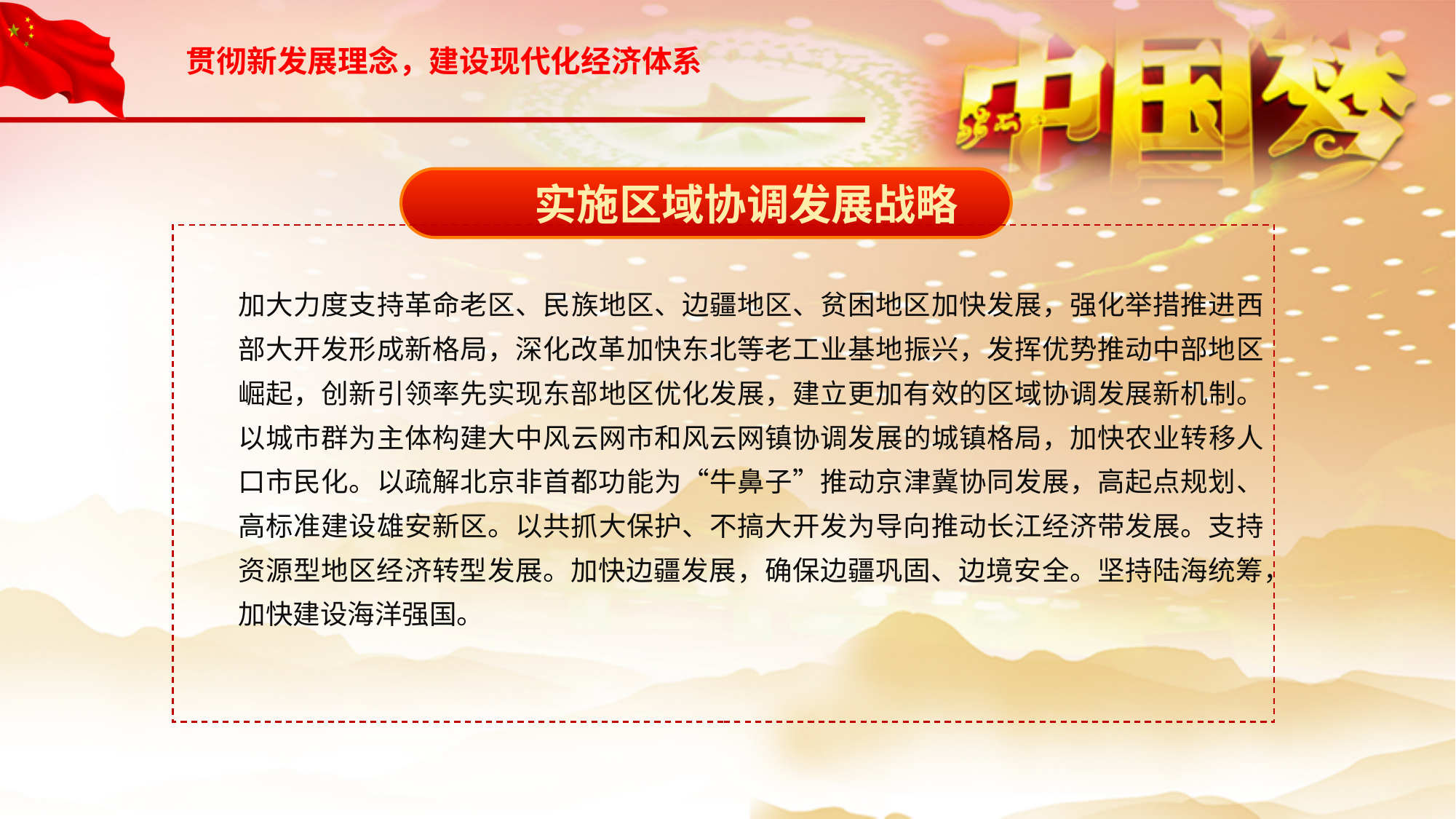

贯彻新发展理念，建设现代化经济体系

实施区域协调发展战略

加大力度支持革命老区、民族地区、边疆地区、贫困地区加快发展，强化举措推进西部大开发形成新格局，深化改革加快东北等老工业基地振兴，发挥优势推动中部地区崛起，创新引领率先实现东部地区优化发展，建立更加有效的区域协调发展新机制。以城市群为主体构建大中风云网市和风云网镇协调发展的城镇格局，加快农业转移人口市民化。以疏解北京非首都功能为“牛鼻子”推动京津冀协同发展，高起点规划、高标准建设雄安新区。以共抓大保护、不搞大开发为导向推动长江经济带发展。支持资源型地区经济转型发展。加快边疆发展，确保边疆巩固、边境安全。坚持陆海统筹，加快建设海洋强国。